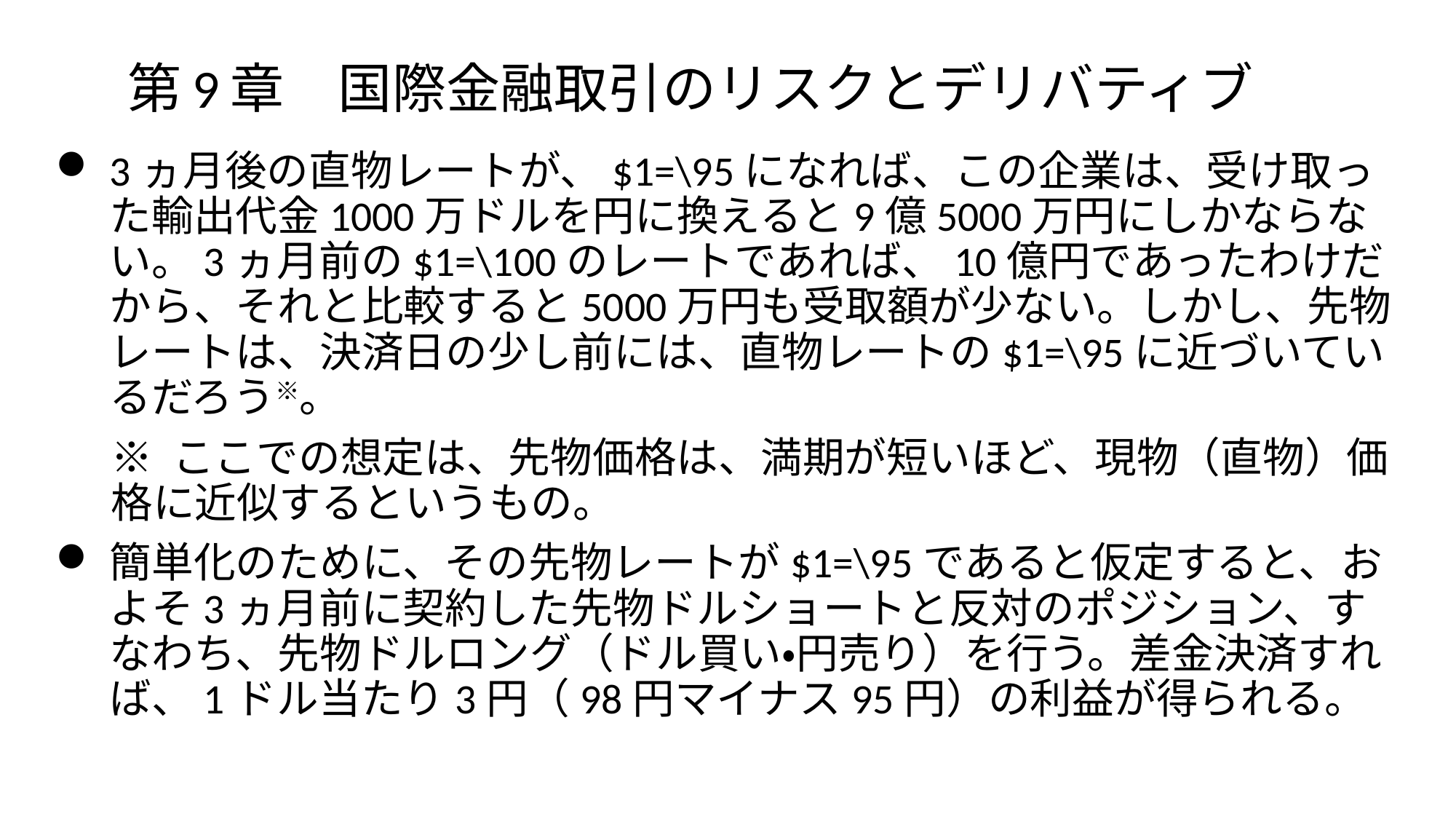

# 第9章　国際金融取引のリスクとデリバティブ
3ヵ月後の直物レートが、$1=\95になれば、この企業は、受け取った輸出代金1000万ドルを円に換えると9億5000万円にしかならない。3ヵ月前の$1=\100のレートであれば、10億円であったわけだから、それと比較すると5000万円も受取額が少ない。しかし、先物レートは、決済日の少し前には、直物レートの$1=\95に近づいているだろう※。
※ ここでの想定は、先物価格は、満期が短いほど、現物（直物）価格に近似するというもの。
簡単化のために、その先物レートが$1=\95であると仮定すると、およそ3ヵ月前に契約した先物ドルショートと反対のポジション、すなわち、先物ドルロング（ドル買い・円売り）を行う。差金決済すれば、1ドル当たり3円（98円マイナス95円）の利益が得られる。